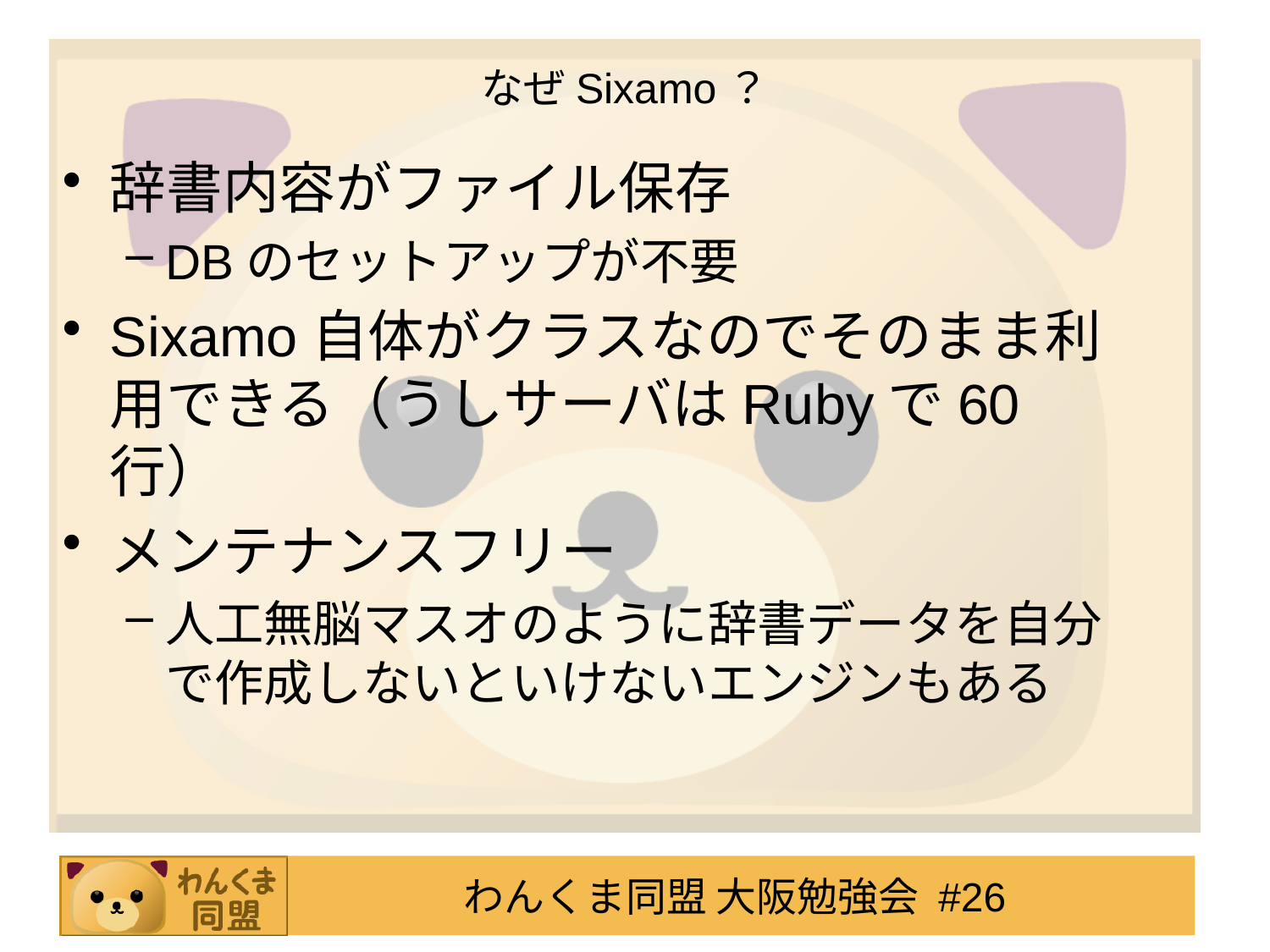

なぜSixamo？
辞書内容がファイル保存
DBのセットアップが不要
Sixamo自体がクラスなのでそのまま利用できる（うしサーバはRubyで60行）
メンテナンスフリー
人工無脳マスオのように辞書データを自分で作成しないといけないエンジンもある